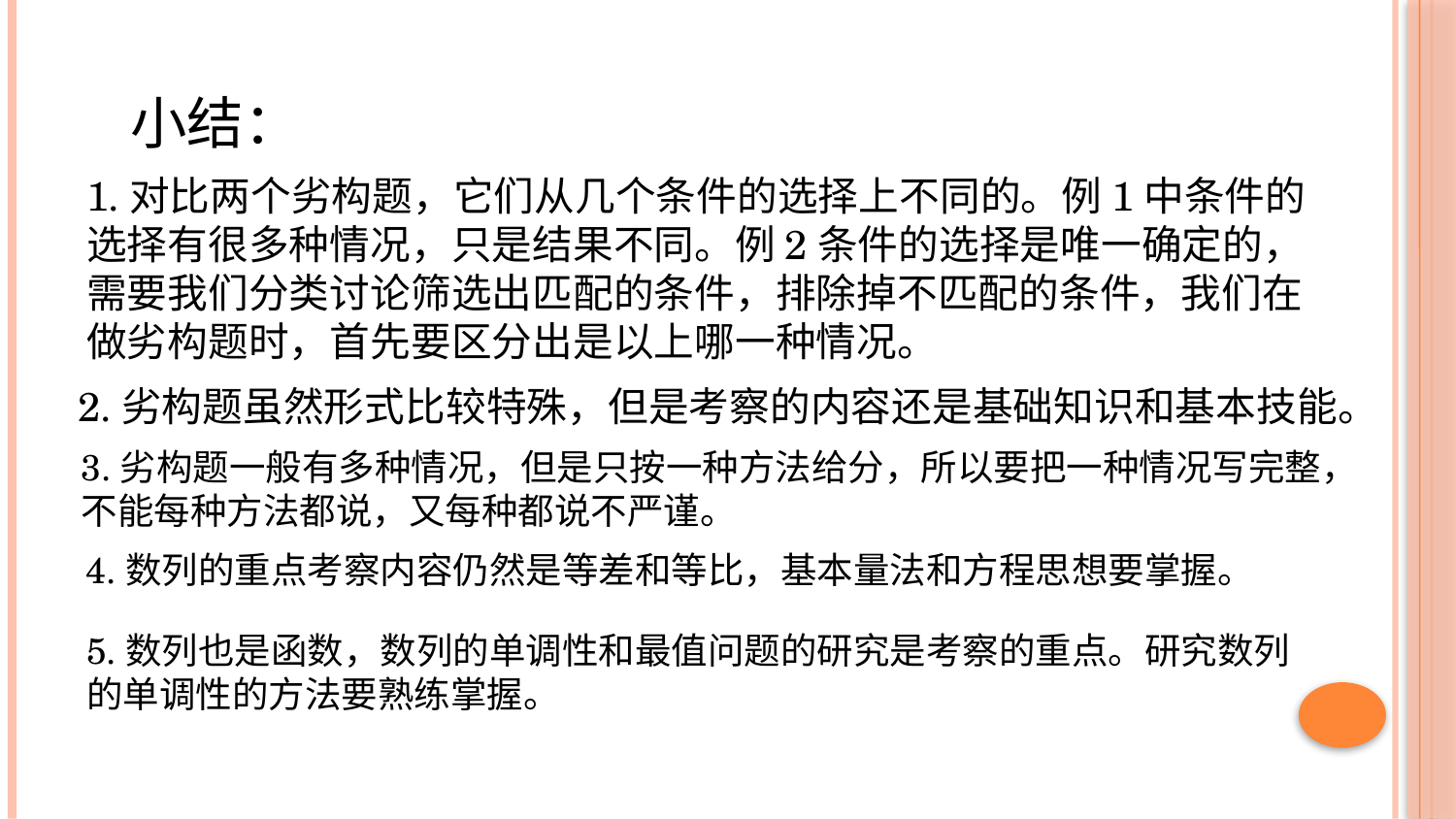

小结：
1.对比两个劣构题，它们从几个条件的选择上不同的。例1中条件的选择有很多种情况，只是结果不同。例2条件的选择是唯一确定的，需要我们分类讨论筛选出匹配的条件，排除掉不匹配的条件，我们在做劣构题时，首先要区分出是以上哪一种情况。
2.劣构题虽然形式比较特殊，但是考察的内容还是基础知识和基本技能。
3.劣构题一般有多种情况，但是只按一种方法给分，所以要把一种情况写完整，
不能每种方法都说，又每种都说不严谨。
4.数列的重点考察内容仍然是等差和等比，基本量法和方程思想要掌握。
5.数列也是函数，数列的单调性和最值问题的研究是考察的重点。研究数列的单调性的方法要熟练掌握。